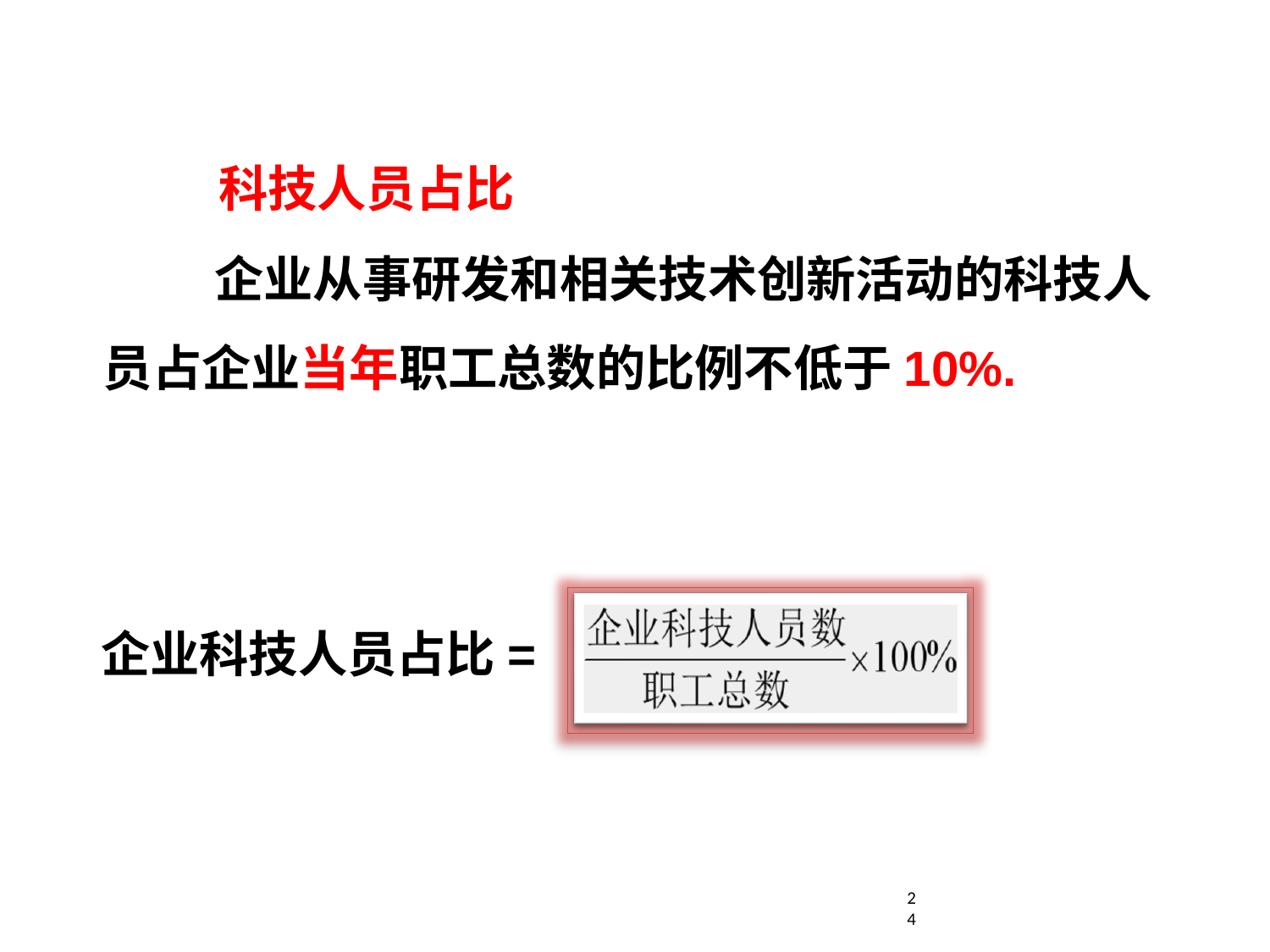

科技人员占比
   企业从事研发和相关技术创新活动的科技人员占企业当年职工总数的比例不低于10%.

企业科技人员占比=
24